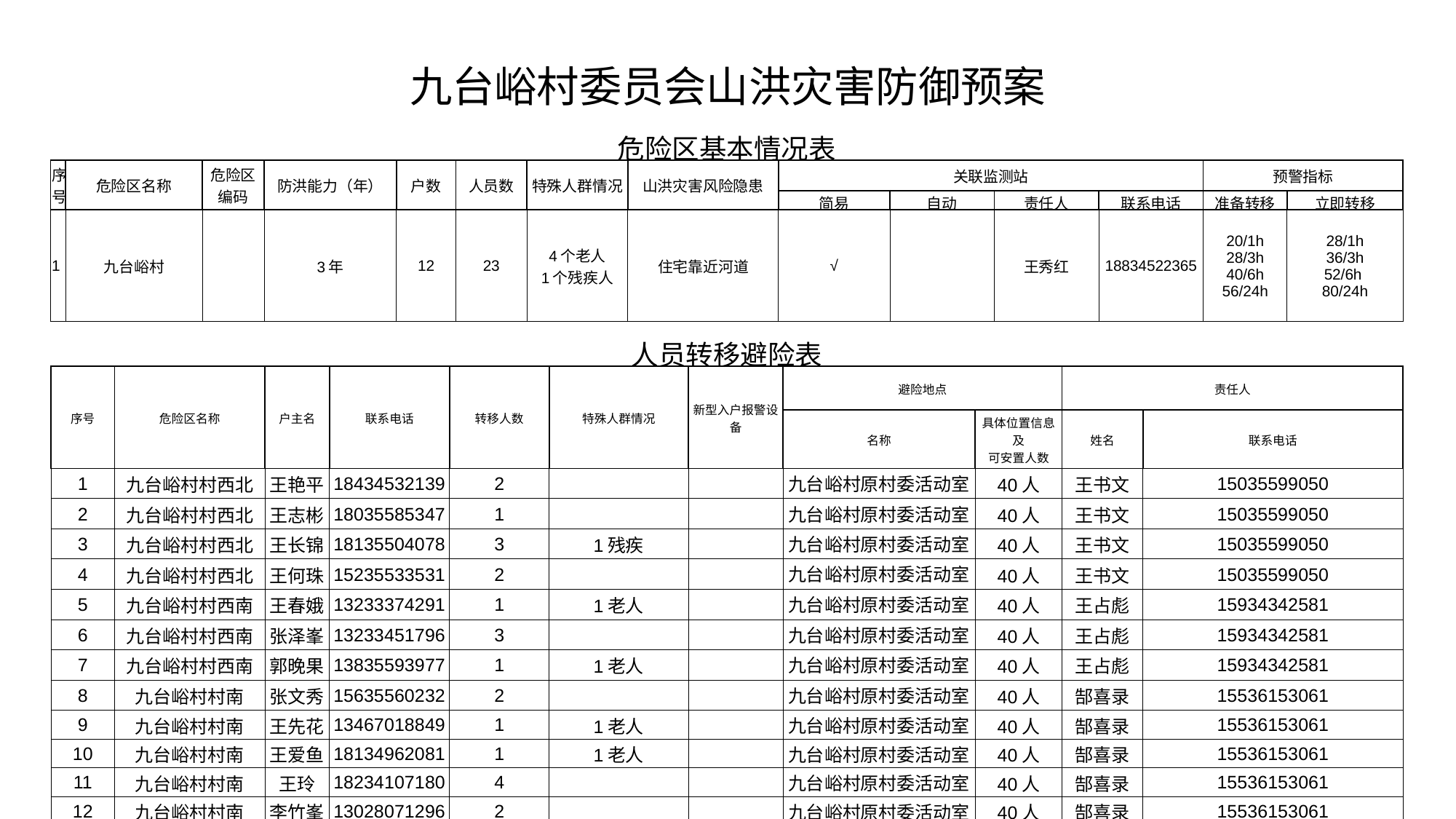

九台峪村委员会山洪灾害防御预案

| 危险区基本情况表 |  |  |  |  |  |  |  |  |  |  |  |  |  |
| --- | --- | --- | --- | --- | --- | --- | --- | --- | --- | --- | --- | --- | --- |
| 序号 | 危险区名称 | 危险区编码 | 防洪能力（年） | 户数 | 人员数 | 特殊人群情况 | 山洪灾害风险隐患 | 关联监测站 |  |  |  | 预警指标 |  |
|  |  |  |  |  |  |  |  | 简易 | 自动 | 责任人 | 联系电话 | 准备转移 | 立即转移 |
| 1 | 九台峪村 |  | 3年 | 12 | 23 | 4个老人 1个残疾人 | 住宅靠近河道 | √ |  | 王秀红 | 18834522365 | 20/1h 28/3h 40/6h 56/24h | 28/1h 36/3h 52/6h 80/24h |
| 人员转移避险表 |  |  |  |  |  |  |  |  |  |  |
| --- | --- | --- | --- | --- | --- | --- | --- | --- | --- | --- |
| 序号 | 危险区名称 | 户主名 | 联系电话 | 转移人数 | 特殊人群情况 | 新型入户报警设备 | 避险地点 |  | 责任人 |  |
|  |  |  |  |  |  |  | 名称 | 具体位置信息及 可安置人数 | 姓名 | 联系电话 |
| 1 | 九台峪村村西北 | 王艳平 | 18434532139 | 2 |  |  | 九台峪村原村委活动室 | 40人 | 王书文 | 15035599050 |
| 2 | 九台峪村村西北 | 王志彬 | 18035585347 | 1 |  |  | 九台峪村原村委活动室 | 40人 | 王书文 | 15035599050 |
| 3 | 九台峪村村西北 | 王长锦 | 18135504078 | 3 | 1残疾 |  | 九台峪村原村委活动室 | 40人 | 王书文 | 15035599050 |
| 4 | 九台峪村村西北 | 王何珠 | 15235533531 | 2 |  |  | 九台峪村原村委活动室 | 40人 | 王书文 | 15035599050 |
| 5 | 九台峪村村西南 | 王春娥 | 13233374291 | 1 | 1老人 |  | 九台峪村原村委活动室 | 40人 | 王占彪 | 15934342581 |
| 6 | 九台峪村村西南 | 张泽峯 | 13233451796 | 3 |  |  | 九台峪村原村委活动室 | 40人 | 王占彪 | 15934342581 |
| 7 | 九台峪村村西南 | 郭晚果 | 13835593977 | 1 | 1老人 |  | 九台峪村原村委活动室 | 40人 | 王占彪 | 15934342581 |
| 8 | 九台峪村村南 | 张文秀 | 15635560232 | 2 |  |  | 九台峪村原村委活动室 | 40人 | 郜喜录 | 15536153061 |
| 9 | 九台峪村村南 | 王先花 | 13467018849 | 1 | 1老人 |  | 九台峪村原村委活动室 | 40人 | 郜喜录 | 15536153061 |
| 10 | 九台峪村村南 | 王爱鱼 | 18134962081 | 1 | 1老人 |  | 九台峪村原村委活动室 | 40人 | 郜喜录 | 15536153061 |
| 11 | 九台峪村村南 | 王玲 | 18234107180 | 4 |  |  | 九台峪村原村委活动室 | 40人 | 郜喜录 | 15536153061 |
| 12 | 九台峪村村南 | 李竹峯 | 13028071296 | 2 |  |  | 九台峪村原村委活动室 | 40人 | 郜喜录 | 15536153061 |